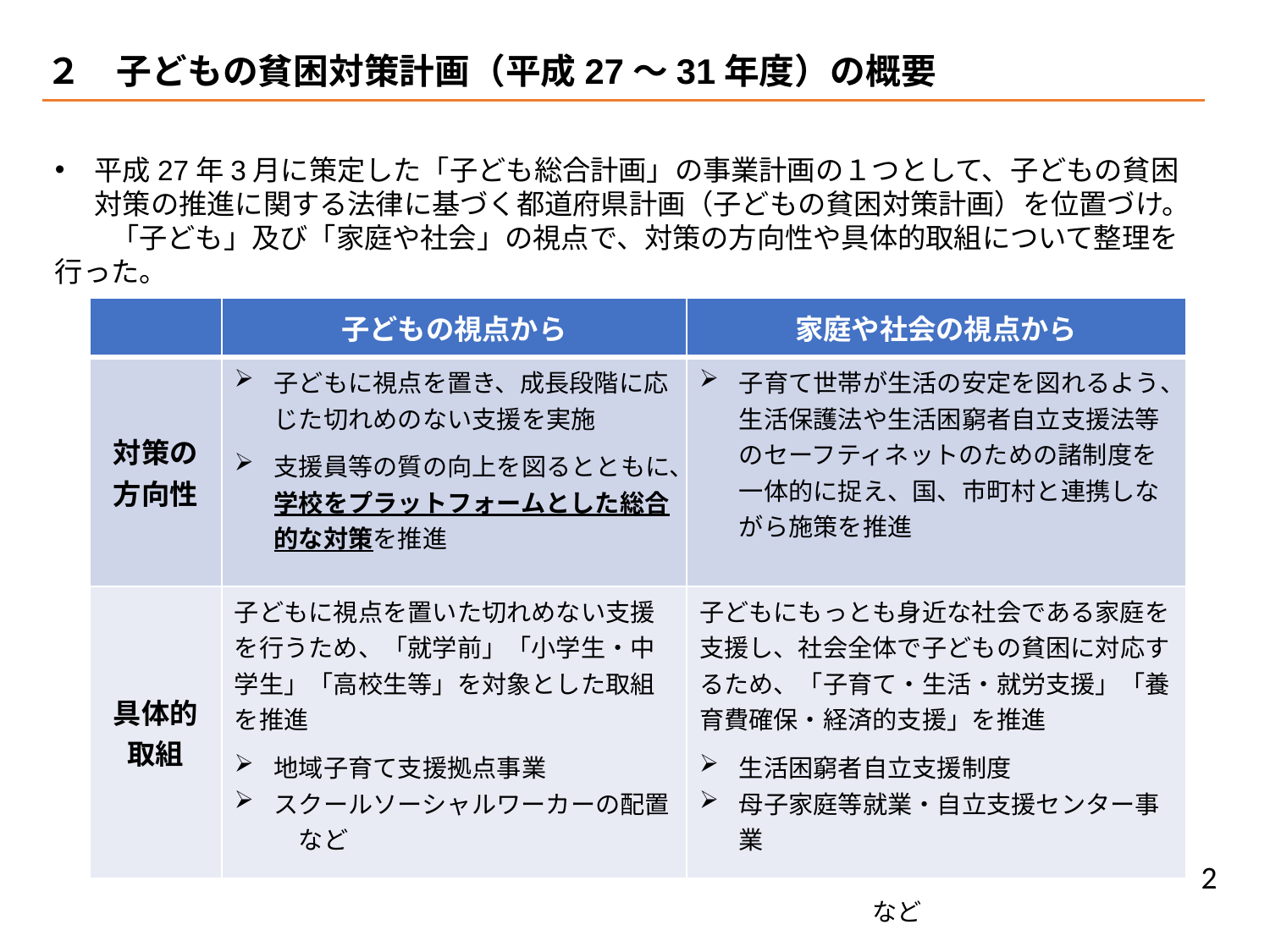

２　子どもの貧困対策計画（平成27～31年度）の概要
平成27年3月に策定した「子ども総合計画」の事業計画の１つとして、子どもの貧困対策の推進に関する法律に基づく都道府県計画（子どもの貧困対策計画）を位置づけ。
　　「子ども」及び「家庭や社会」の視点で、対策の方向性や具体的取組について整理を行った。

|  | 子どもの視点から | 家庭や社会の視点から |
| --- | --- | --- |
| 対策の 方向性 | 子どもに視点を置き、成長段階に応じた切れめのない支援を実施 支援員等の質の向上を図るとともに、学校をプラットフォームとした総合的な対策を推進 | 子育て世帯が生活の安定を図れるよう、生活保護法や生活困窮者自立支援法等のセーフティネットのための諸制度を一体的に捉え、国、市町村と連携しながら施策を推進 |
| 具体的 取組 | 子どもに視点を置いた切れめない支援を行うため、「就学前」「小学生・中学生」「高校生等」を対象とした取組を推進 地域子育て支援拠点事業 スクールソーシャルワーカーの配置　など | 子どもにもっとも身近な社会である家庭を支援し、社会全体で子どもの貧困に対応するため、「子育て・生活・就労支援」「養育費確保・経済的支援」を推進 生活困窮者自立支援制度 母子家庭等就業・自立支援センター事業 　　　　　　　　　　　　　　　　　　　　　　　　　　など |
2